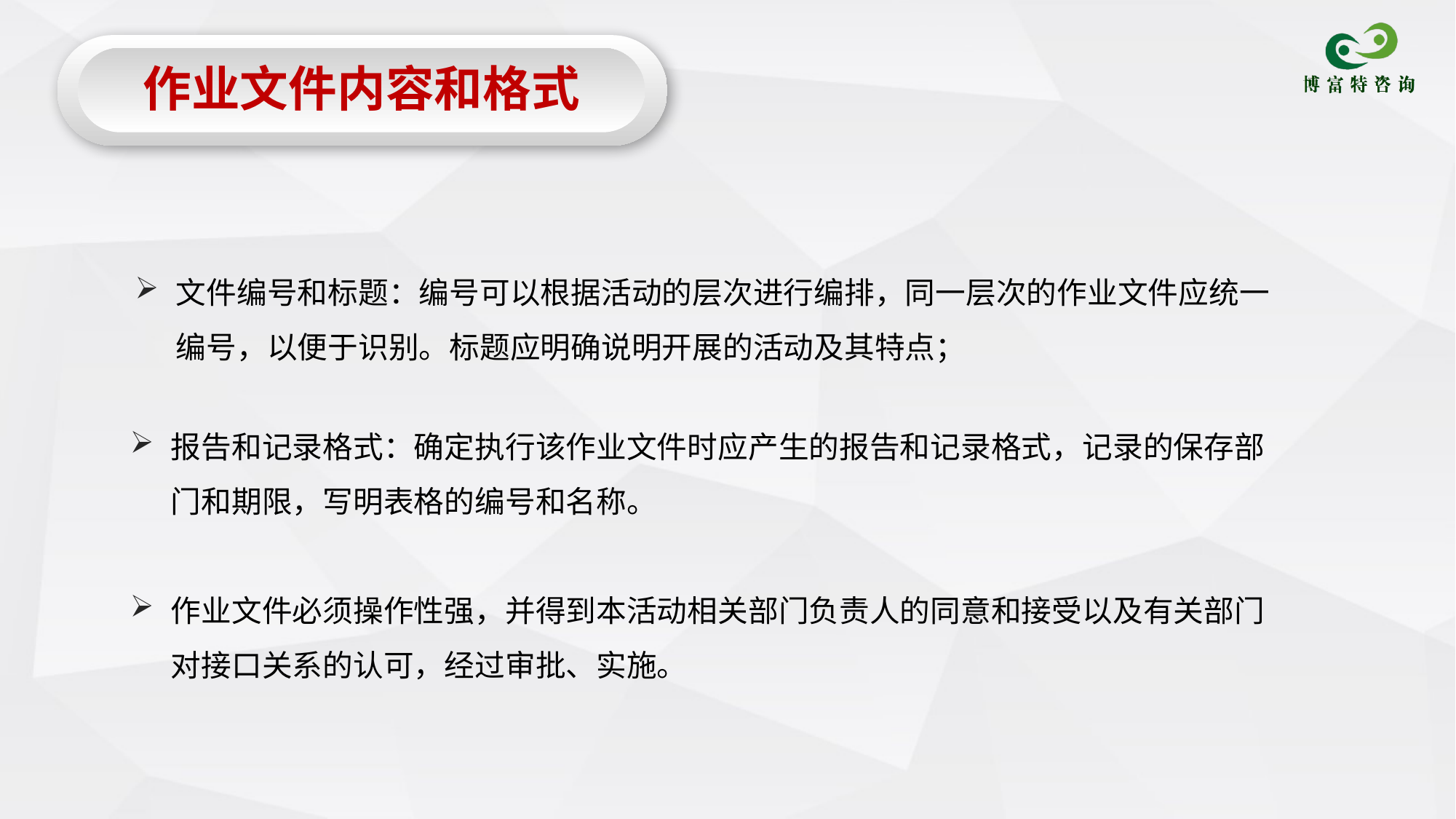

作业文件内容和格式
文件编号和标题：编号可以根据活动的层次进行编排，同一层次的作业文件应统一编号，以便于识别。标题应明确说明开展的活动及其特点；
报告和记录格式：确定执行该作业文件时应产生的报告和记录格式，记录的保存部门和期限，写明表格的编号和名称。

作业文件必须操作性强，并得到本活动相关部门负责人的同意和接受以及有关部门对接口关系的认可，经过审批、实施。